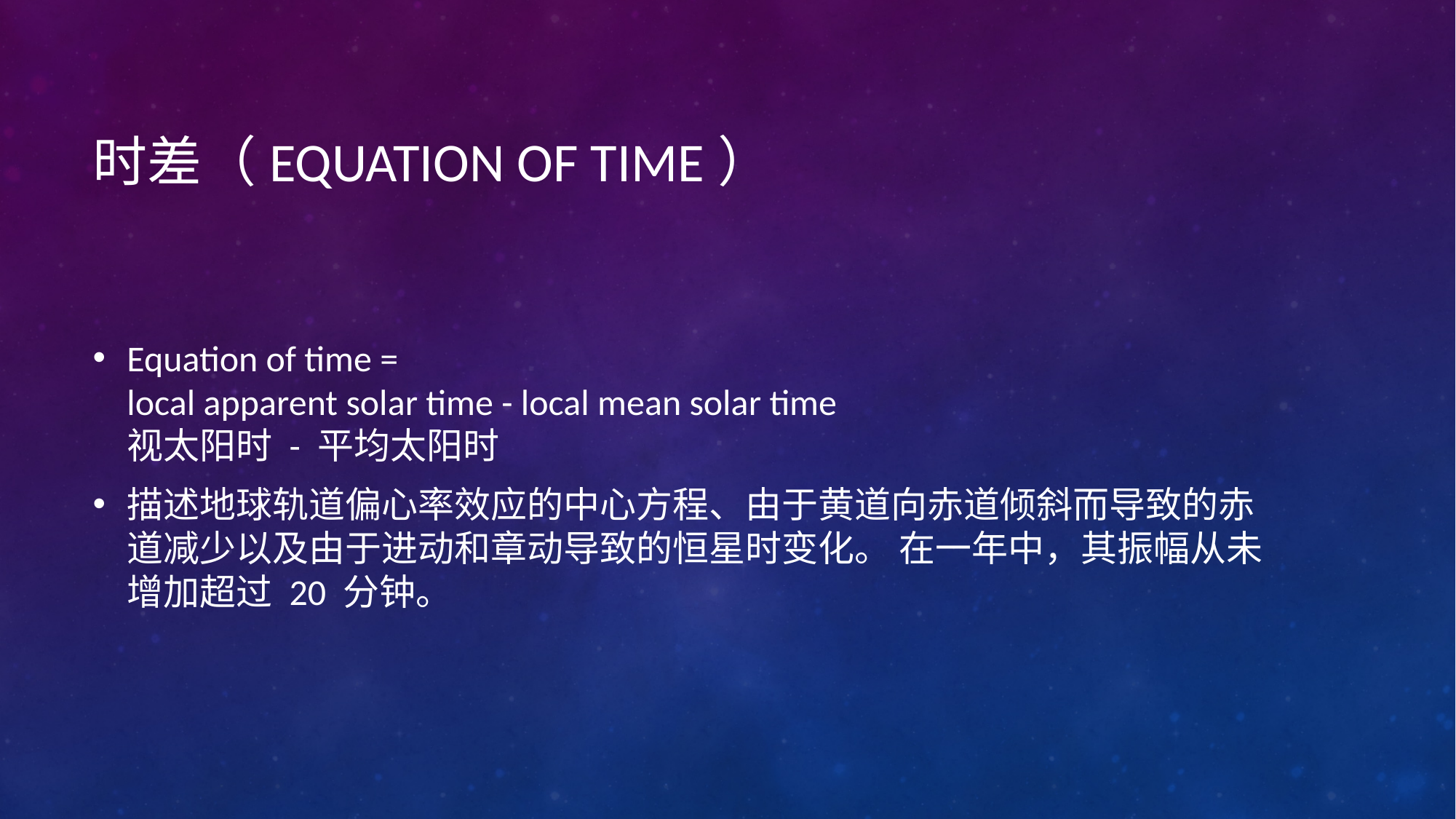

# 时差（Equation of time）
Equation of time =
local apparent solar time - local mean solar time
视太阳时 - 平均太阳时
描述地球轨道偏心率效应的中心方程、由于黄道向赤道倾斜而导致的赤道减少以及由于进动和章动导致的恒星时变化。 在一年中，其振幅从未增加超过 20 分钟。